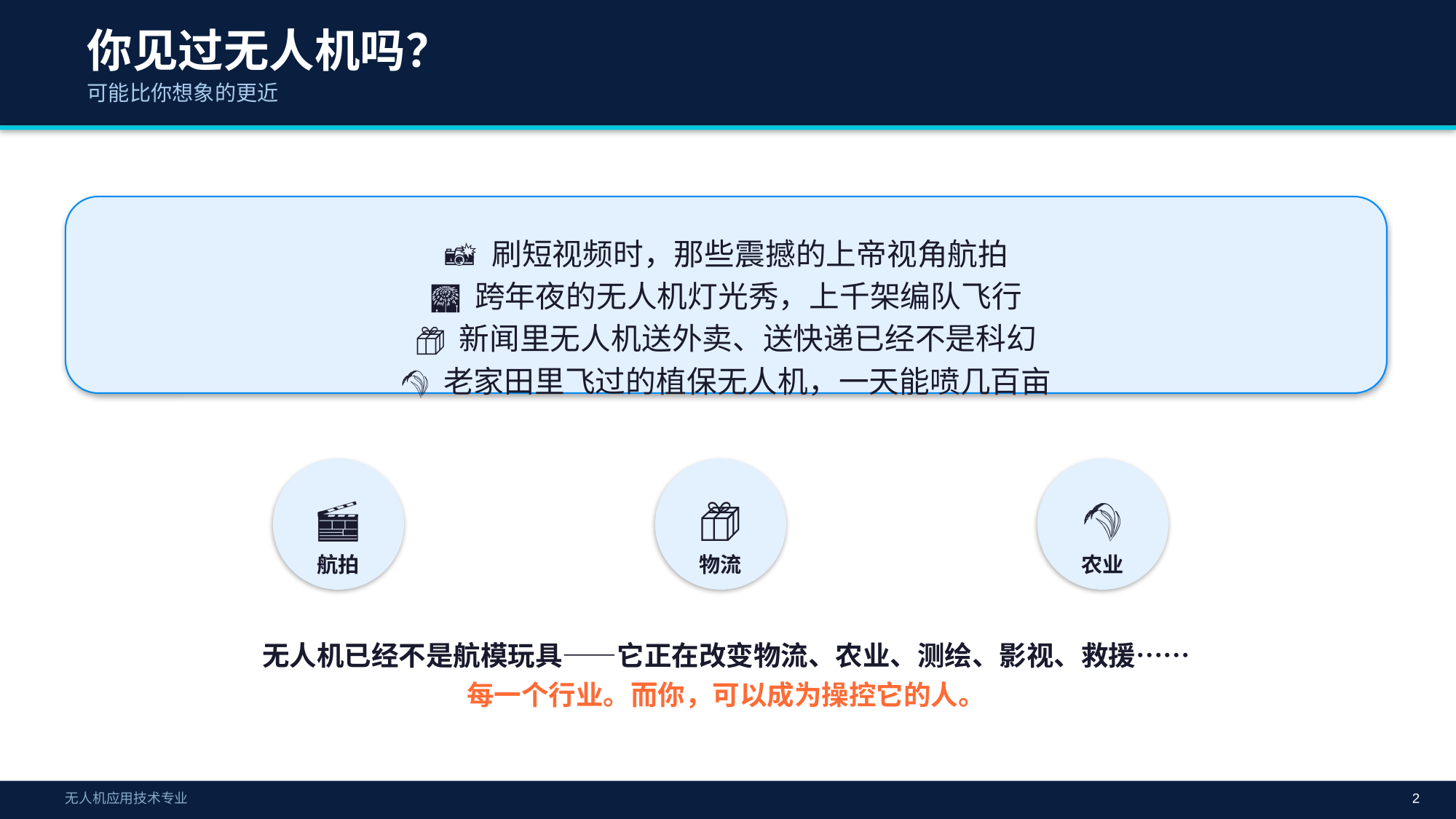

你见过无人机吗？
可能比你想象的更近

📸 刷短视频时，那些震撼的上帝视角航拍
🎆 跨年夜的无人机灯光秀，上千架编队飞行
📦 新闻里无人机送外卖、送快递已经不是科幻
🌾 老家田里飞过的植保无人机，一天能喷几百亩

🎬
📦
🌾
航拍
物流
农业
无人机已经不是航模玩具——它正在改变物流、农业、测绘、影视、救援……
每一个行业。而你，可以成为操控它的人。

无人机应用技术专业
2